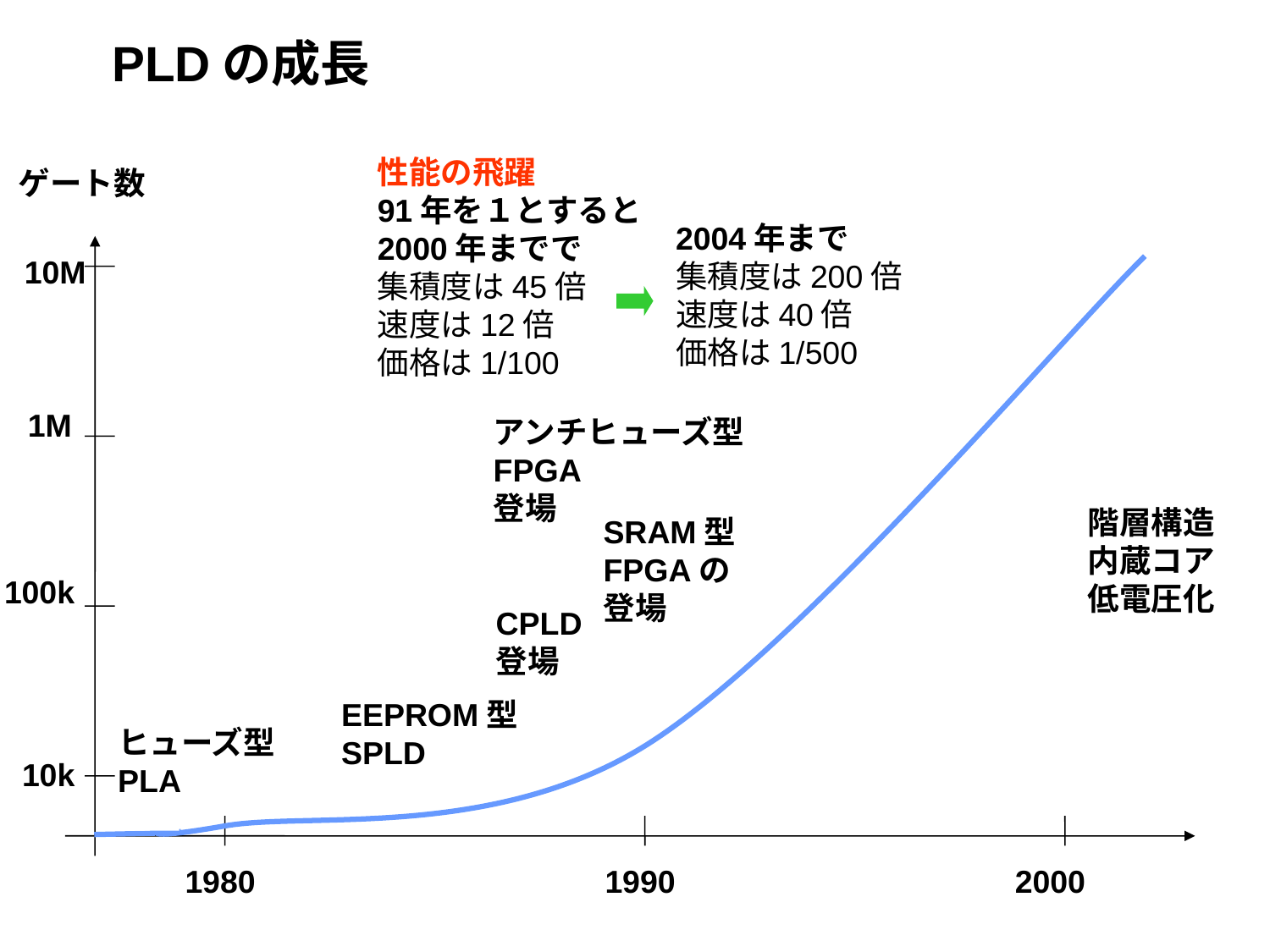

PLDの成長

2004年まで
集積度は200倍
速度は40倍
価格は1/500
性能の飛躍
91年を１とすると
2000年までで
集積度は45倍
速度は12倍
価格は1/100
ゲート数

10M

1M
アンチヒューズ型
FPGA
登場

階層構造
内蔵コア
低電圧化
SRAM型
FPGAの
登場
100k
CPLD
登場

EEPROM型
SPLD
ヒューズ型
PLA
10k

1980
1990
2000